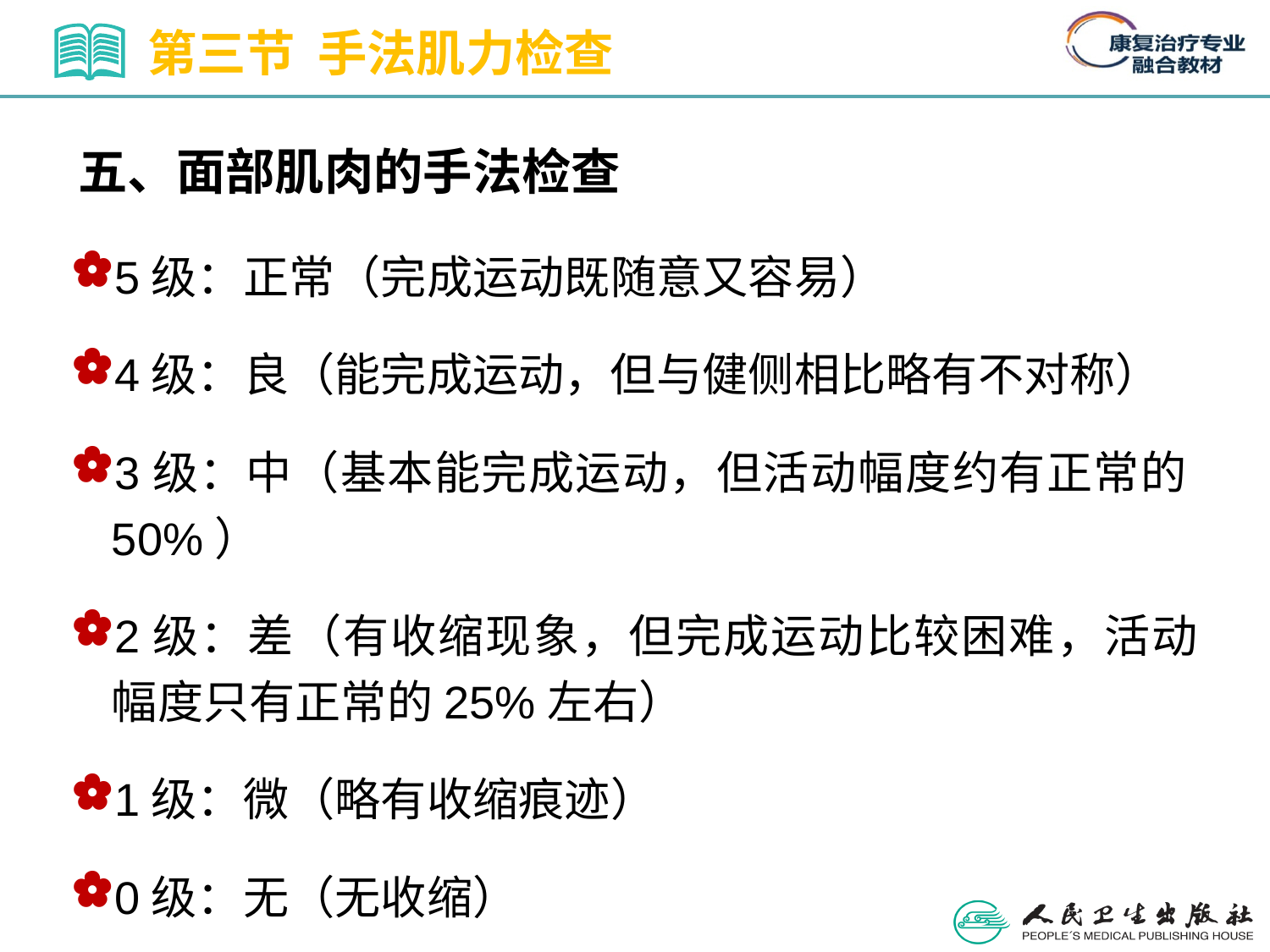

第三节  手法肌力检查

五、面部肌肉的手法检查
5级：正常（完成运动既随意又容易）
4级：良（能完成运动，但与健侧相比略有不对称）
3级：中（基本能完成运动，但活动幅度约有正常的50%）
2级：差（有收缩现象，但完成运动比较困难，活动幅度只有正常的25%左右）
1级：微（略有收缩痕迹）
0级：无（无收缩）